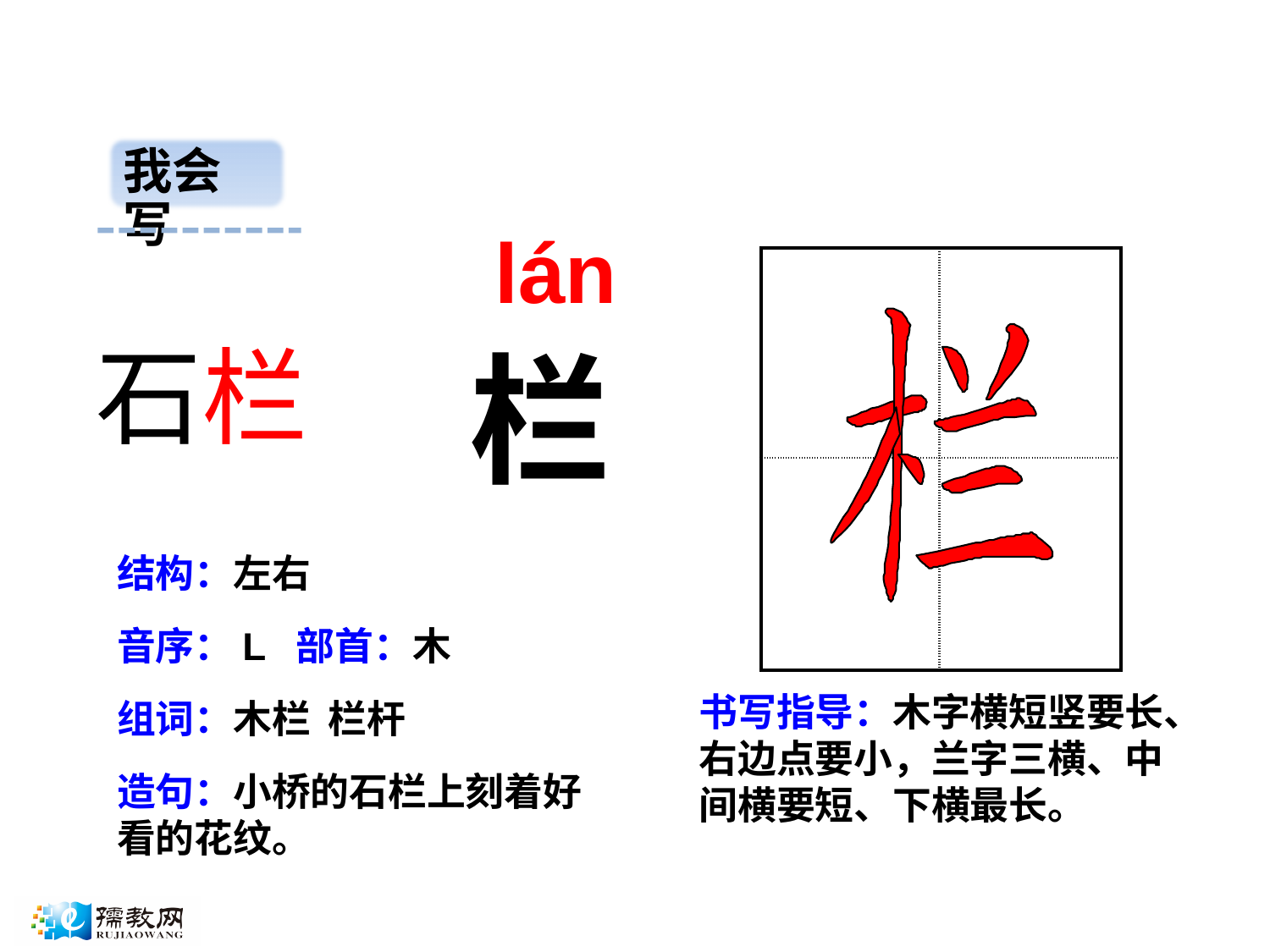

我会写

lán
|  |  |
| --- | --- |
|  |  |

石栏
栏

结构：左右
音序：L  部首：木
书写指导：木字横短竖要长、右边点要小，兰字三横、中间横要短、下横最长。
组词：木栏  栏杆
造句：小桥的石栏上刻着好看的花纹。